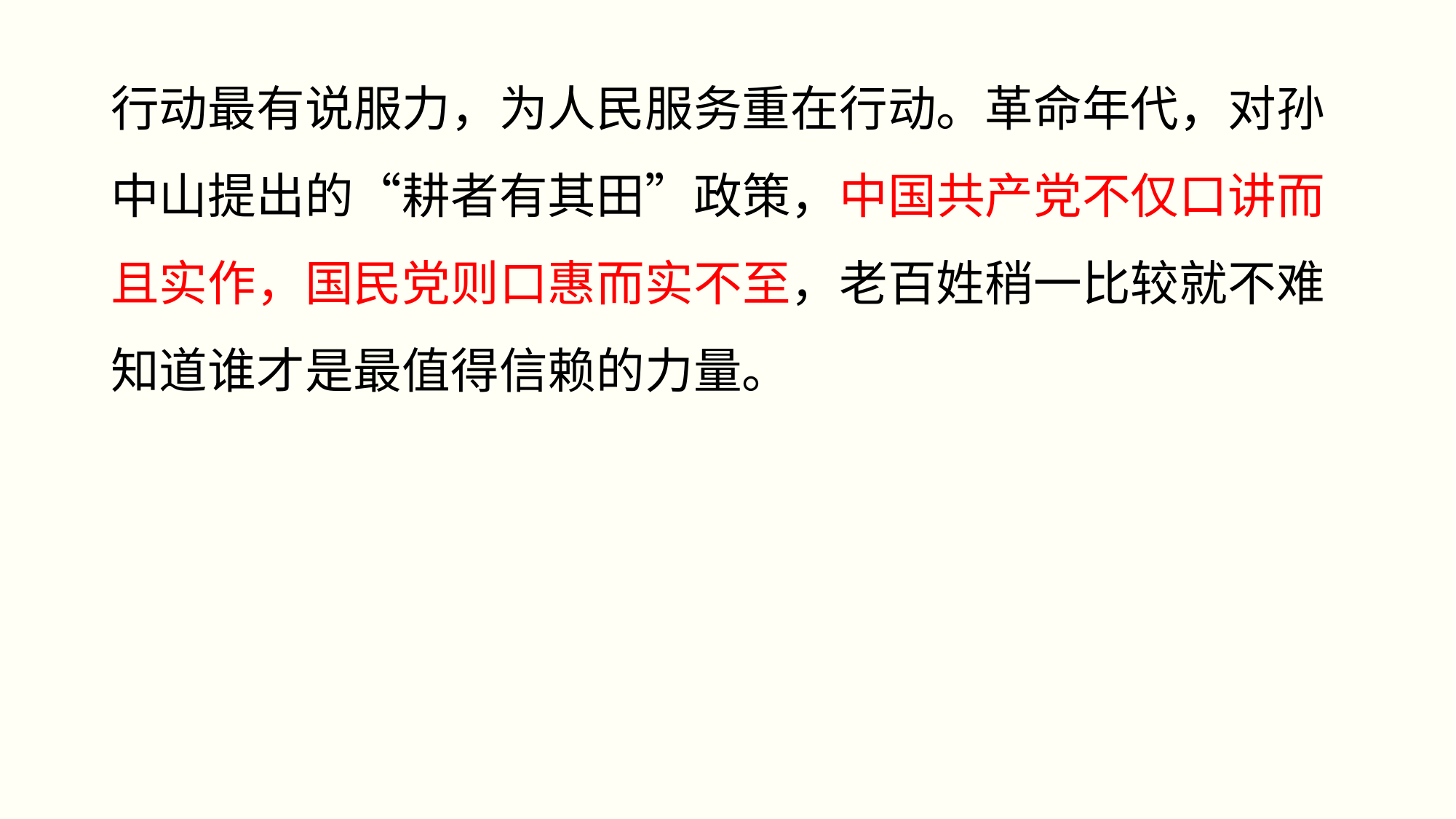

# 行动最有说服力，为人民服务重在行动。革命年代，对孙中山提出的“耕者有其田”政策，中国共产党不仅口讲而且实作，国民党则口惠而实不至，老百姓稍一比较就不难知道谁才是最值得信赖的力量。